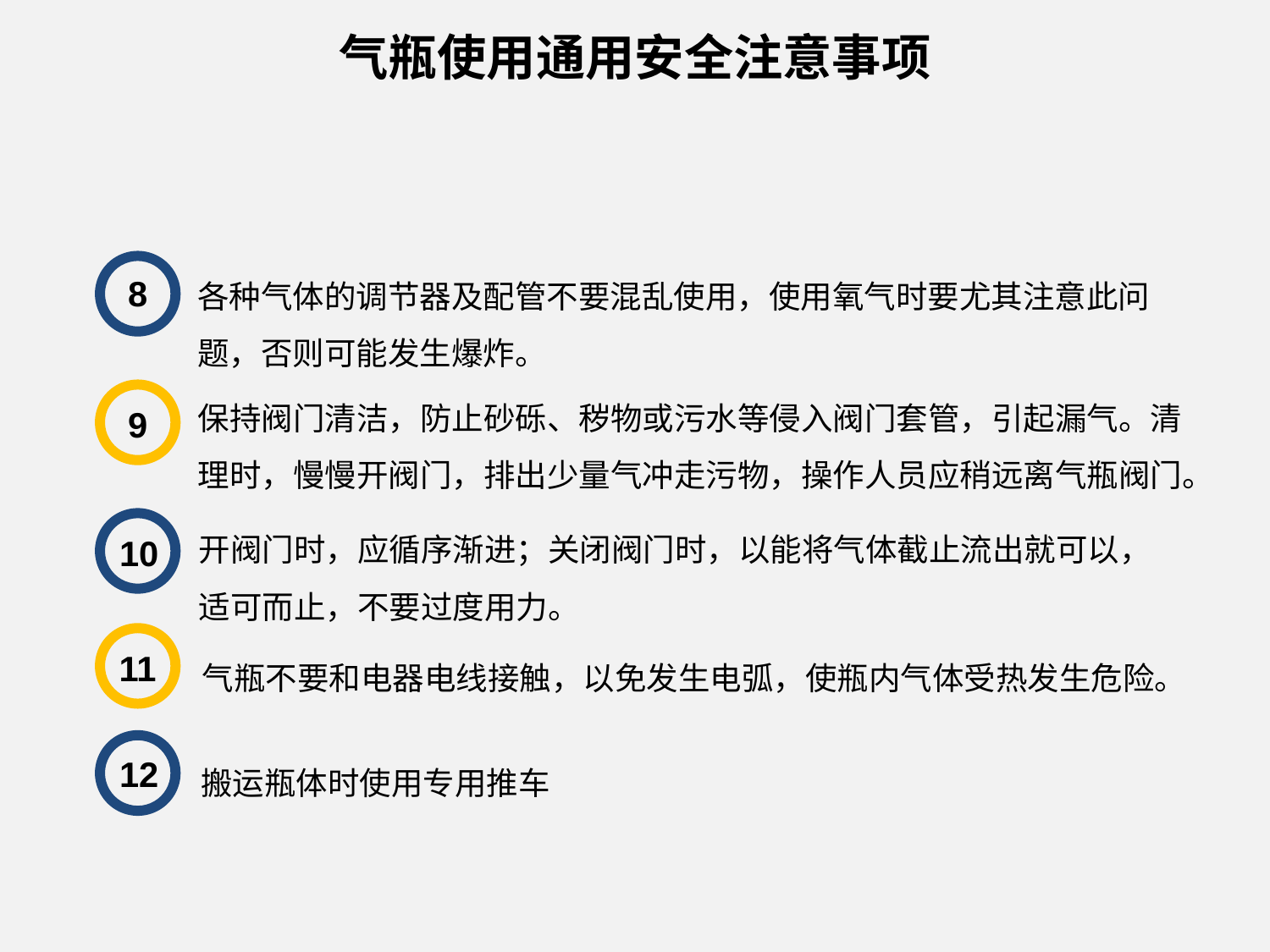

# 气瓶使用通用安全注意事项

各种气体的调节器及配管不要混乱使用，使用氧气时要尤其注意此问题，否则可能发生爆炸。
8
保持阀门清洁，防止砂砾、秽物或污水等侵入阀门套管，引起漏气。清理时，慢慢开阀门，排出少量气冲走污物，操作人员应稍远离气瓶阀门。

9
开阀门时，应循序渐进；关闭阀门时，以能将气体截止流出就可以，适可而止，不要过度用力。

10

气瓶不要和电器电线接触，以免发生电弧，使瓶内气体受热发生危险。
11

搬运瓶体时使用专用推车
12